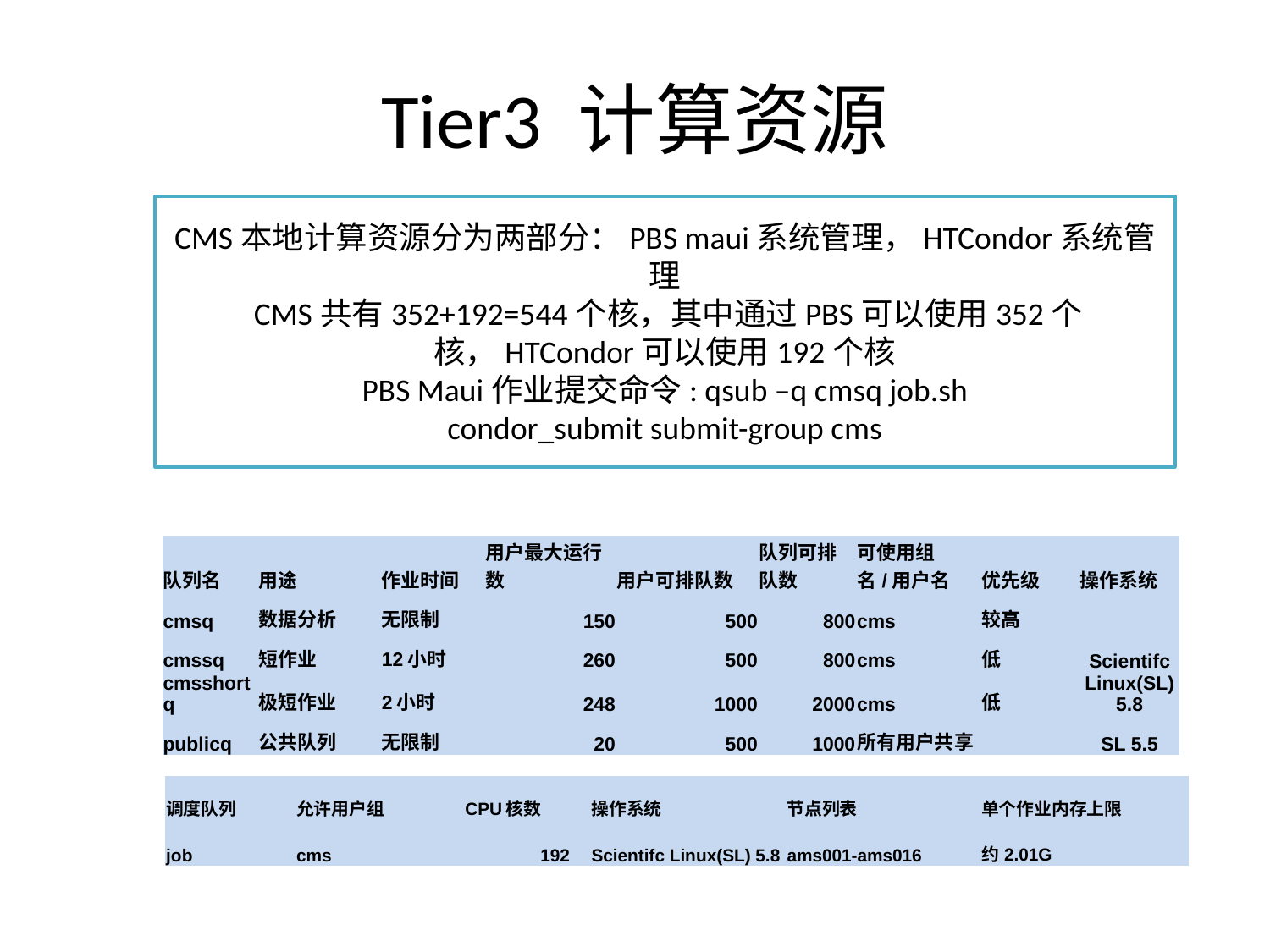

# Tier3 计算资源
CMS本地计算资源分为两部分：PBS maui系统管理，HTCondor系统管理
 CMS共有352+192=544个核，其中通过PBS可以使用352个核，HTCondor可以使用192个核
PBS Maui作业提交命令: qsub –q cmsq job.sh
condor_submit submit-group cms
| 队列名 | 用途 | 作业时间 | 用户最大运行数 | 用户可排队数 | 队列可排队数 | 可使用组名/用户名 | 优先级 | 操作系统 |
| --- | --- | --- | --- | --- | --- | --- | --- | --- |
| cmsq | 数据分析 | 无限制 | 150 | 500 | 800 | cms | 较高 | Scientifc Linux(SL) 5.8 |
| cmssq | 短作业 | 12小时 | 260 | 500 | 800 | cms | 低 |  |
| cmsshortq | 极短作业 | 2小时 | 248 | 1000 | 2000 | cms | 低 |  |
| publicq | 公共队列 | 无限制 | 20 | 500 | 1000 | 所有用户共享 |  | SL 5.5 |
| 调度队列 | 允许用户组 | CPU核数 | 操作系统 | 节点列表 | 单个作业内存上限 |
| --- | --- | --- | --- | --- | --- |
| job | cms | 192 | Scientifc Linux(SL) 5.8 | ams001-ams016 | 约2.01G |